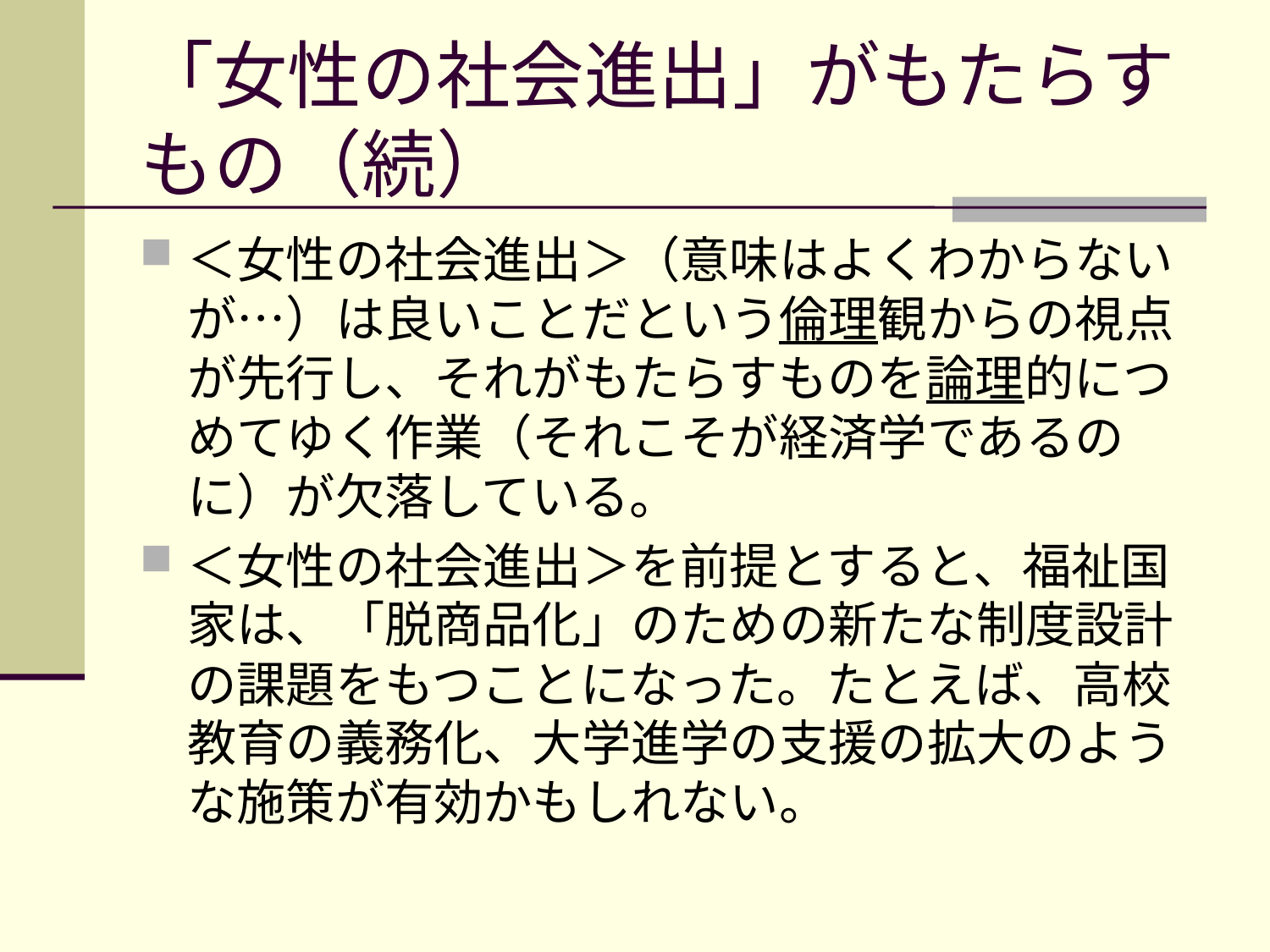

# 「女性の社会進出」がもたらすもの（続）
＜女性の社会進出＞（意味はよくわからないが…）は良いことだという倫理観からの視点が先行し、それがもたらすものを論理的につめてゆく作業（それこそが経済学であるのに）が欠落している。
＜女性の社会進出＞を前提とすると、福祉国家は、「脱商品化」のための新たな制度設計の課題をもつことになった。たとえば、高校教育の義務化、大学進学の支援の拡大のような施策が有効かもしれない。